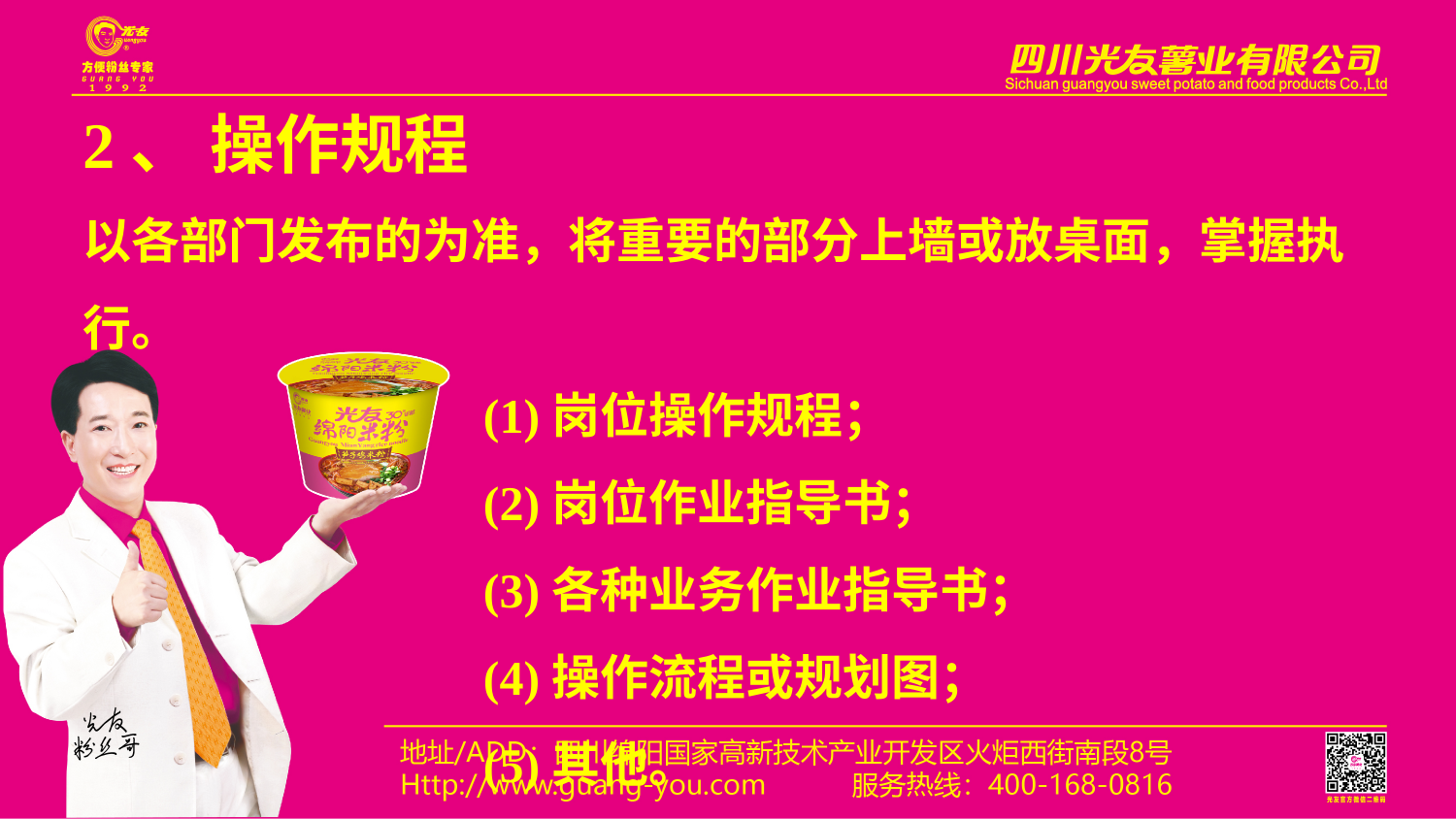

2、 操作规程
以各部门发布的为准，将重要的部分上墙或放桌面，掌握执行。
                                 (1)岗位操作规程；
                                 (2)岗位作业指导书；
                                 (3)各种业务作业指导书；
                                 (4)操作流程或规划图；
                                 (5)其他。